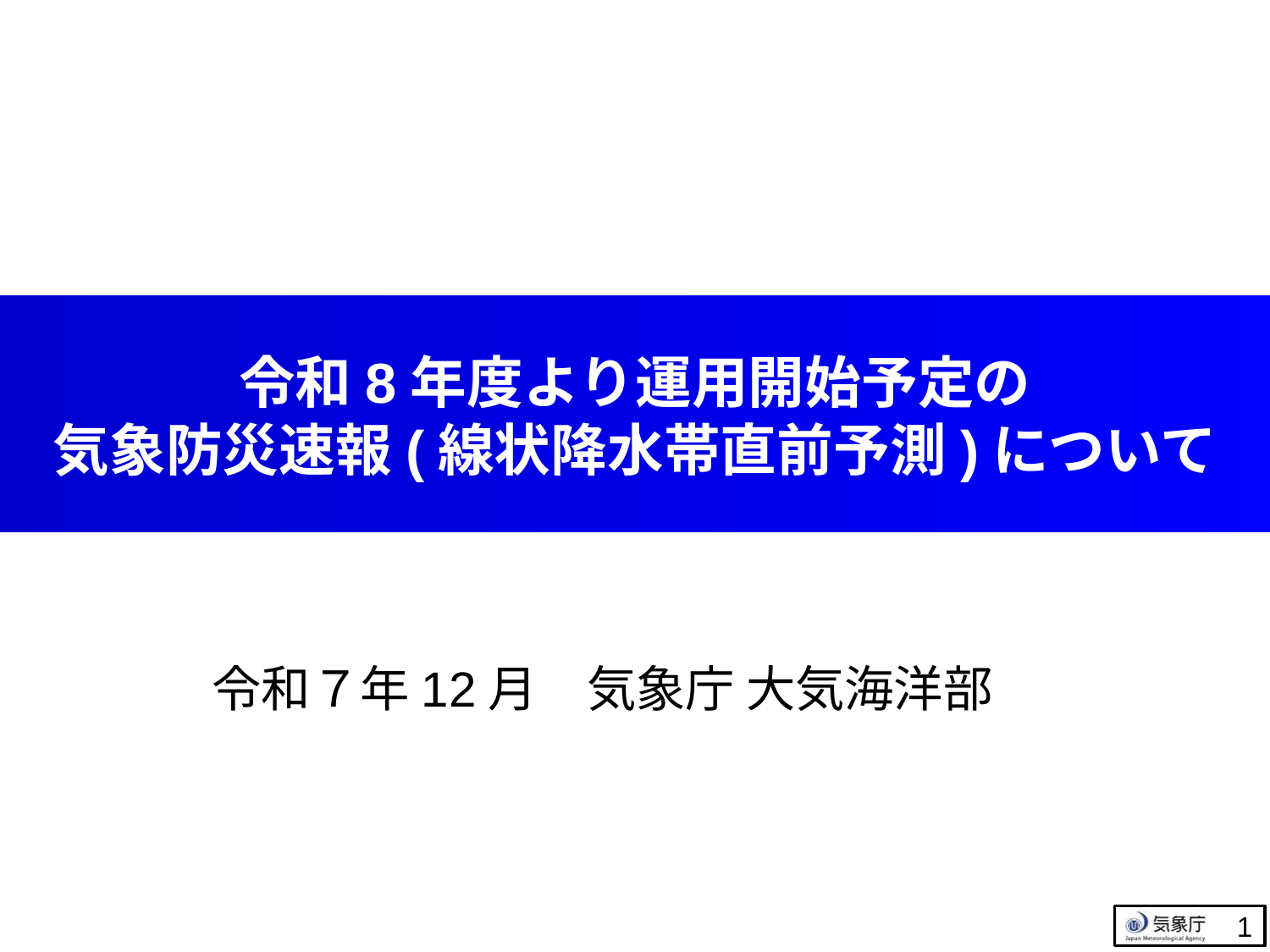

# 令和8年度より運用開始予定の 気象防災速報(線状降水帯直前予測)について
令和７年12月　気象庁 大気海洋部